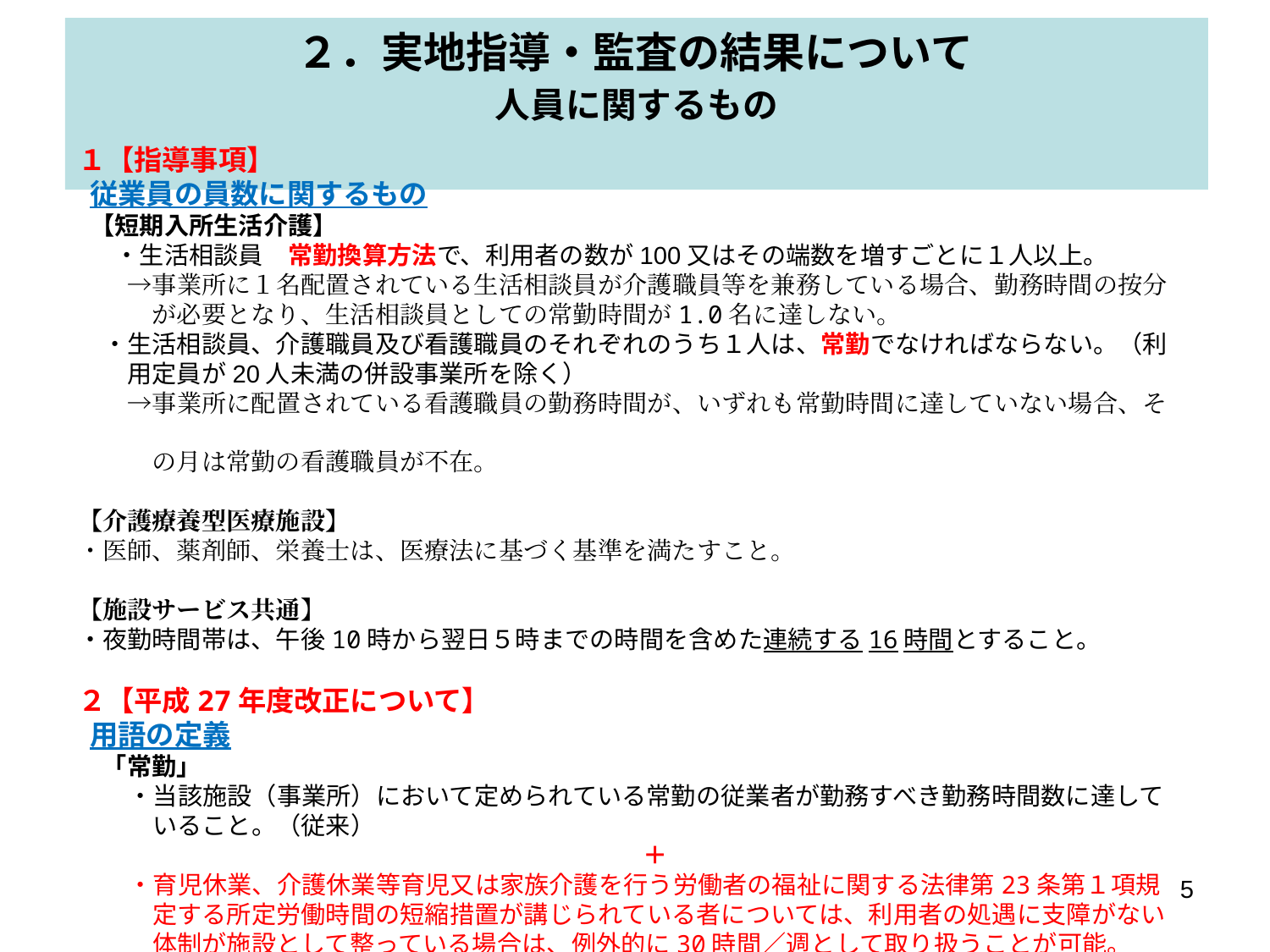

２．実地指導・監査の結果について
# 人員に関するもの
１【指導事項】
従業員の員数に関するもの
【短期入所生活介護】
　・生活相談員　常勤換算方法で、利用者の数が100又はその端数を増すごとに１人以上。
　　→事業所に１名配置されている生活相談員が介護職員等を兼務している場合、勤務時間の按分
　　　が必要となり、生活相談員としての常勤時間が1.0名に達しない。
　・生活相談員、介護職員及び看護職員のそれぞれのうち１人は、常勤でなければならない。（利
　　用定員が20人未満の併設事業所を除く）
　　→事業所に配置されている看護職員の勤務時間が、いずれも常勤時間に達していない場合、そ
　　　の月は常勤の看護職員が不在。

【介護療養型医療施設】
・医師、薬剤師、栄養士は、医療法に基づく基準を満たすこと。

【施設サービス共通】
・夜勤時間帯は、午後10時から翌日５時までの時間を含めた連続する16時間とすること。

２【平成27年度改正について】
用語の定義
「常勤」
・当該施設（事業所）において定められている常勤の従業者が勤務すべき勤務時間数に達していること。（従来）
＋
・育児休業、介護休業等育児又は家族介護を行う労働者の福祉に関する法律第23条第１項規定する所定労働時間の短縮措置が講じられている者については、利用者の処遇に支障がない体制が施設として整っている場合は、例外的に30時間／週として取り扱うことが可能。

5